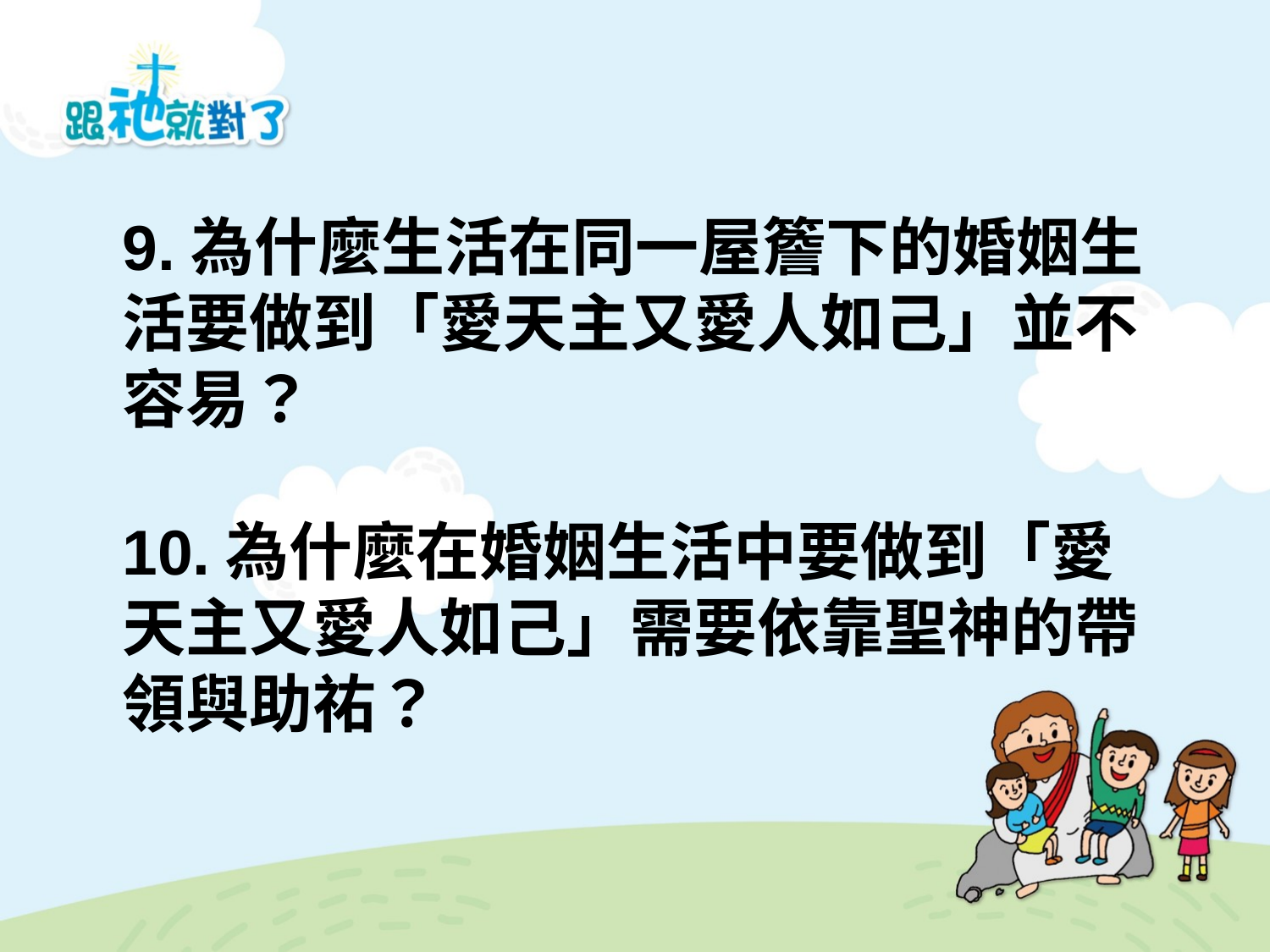

9.為什麼生活在同一屋簷下的婚姻生活要做到「愛天主又愛人如己」並不容易？

10.為什麼在婚姻生活中要做到「愛天主又愛人如己」需要依靠聖神的帶領與助祐？